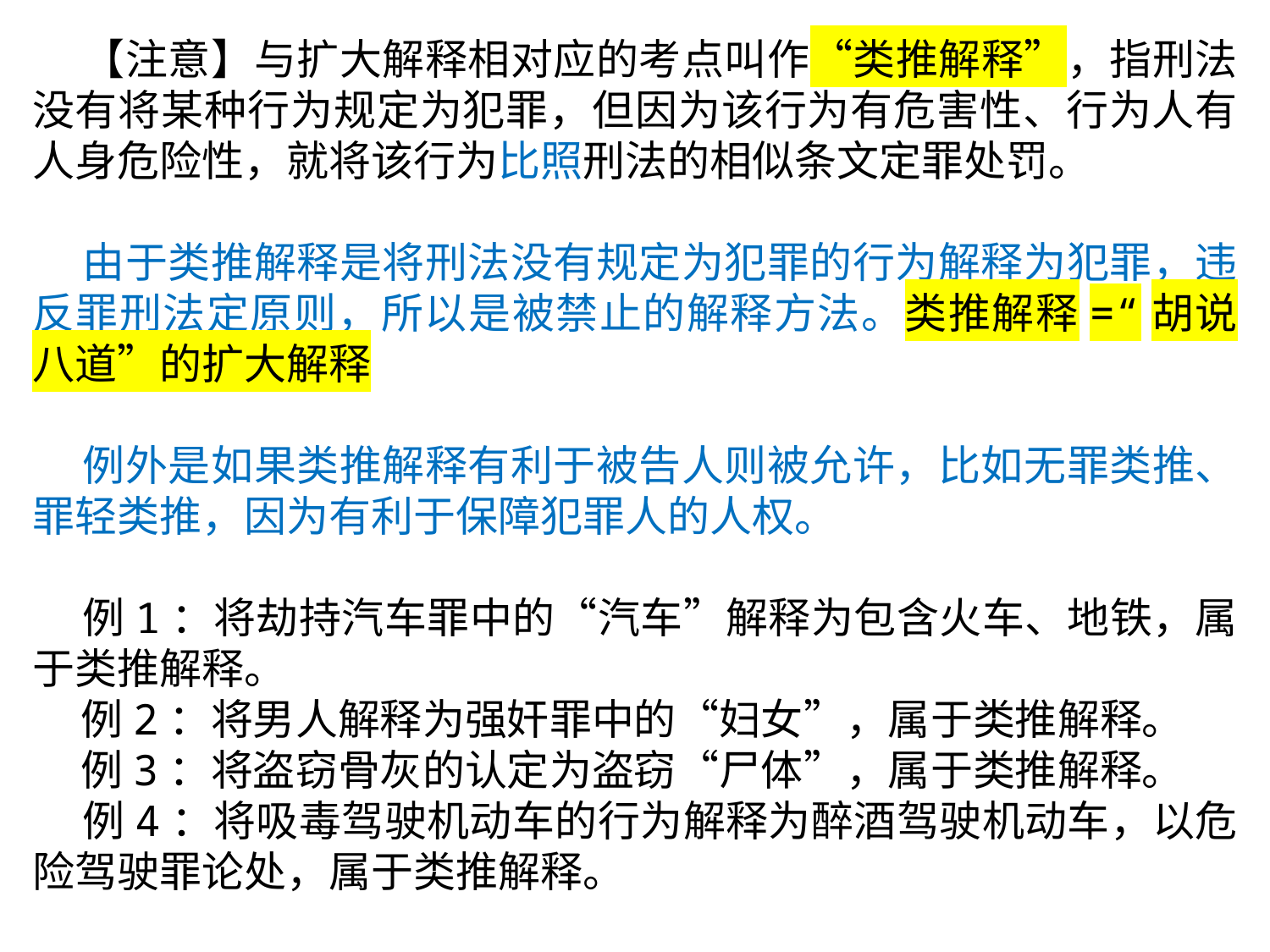

【注意】与扩大解释相对应的考点叫作“类推解释”，指刑法没有将某种行为规定为犯罪，但因为该行为有危害性、行为人有人身危险性，就将该行为比照刑法的相似条文定罪处罚。

    由于类推解释是将刑法没有规定为犯罪的行为解释为犯罪，违反罪刑法定原则，所以是被禁止的解释方法。类推解释=“胡说八道”的扩大解释

    例外是如果类推解释有利于被告人则被允许，比如无罪类推、罪轻类推，因为有利于保障犯罪人的人权。

    例1：将劫持汽车罪中的“汽车”解释为包含火车、地铁，属于类推解释。
    例2：将男人解释为强奸罪中的“妇女”，属于类推解释。
    例3：将盗窃骨灰的认定为盗窃“尸体”，属于类推解释。
    例4：将吸毒驾驶机动车的行为解释为醉酒驾驶机动车，以危险驾驶罪论处，属于类推解释。